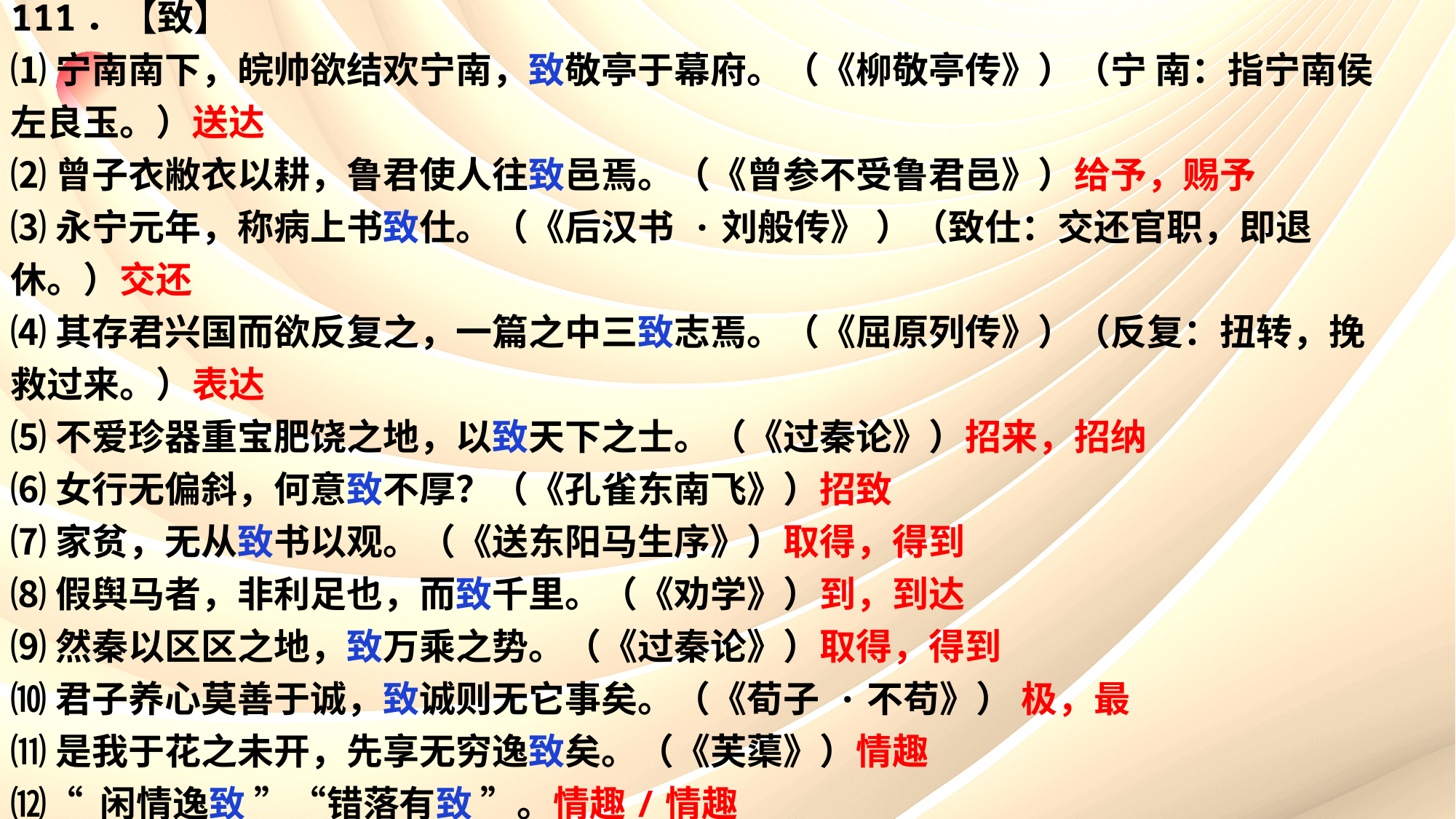

111．【致】
⑴宁南南下，皖帅欲结欢宁南，致敬亭于幕府。（《柳敬亭传》）（宁 南：指宁南侯左良玉。）送达
⑵曾子衣敝衣以耕，鲁君使人往致邑焉。（《曾参不受鲁君邑》）给予，赐予
⑶永宁元年，称病上书致仕。（《后汉书 ·刘般传》 ）（致仕：交还官职，即退休。）交还
⑷其存君兴国而欲反复之，一篇之中三致志焉。（《屈原列传》）（反复：扭转，挽救过来。）表达
⑸不爱珍器重宝肥饶之地，以致天下之士。（《过秦论》）招来，招纳
⑹女行无偏斜，何意致不厚？（《孔雀东南飞》）招致
⑺家贫，无从致书以观。（《送东阳马生序》）取得，得到
⑻假舆马者，非利足也，而致千里。（《劝学》）到，到达
⑼然秦以区区之地，致万乘之势。（《过秦论》）取得，得到
⑽君子养心莫善于诚，致诚则无它事矣。（《荀子 ·不苟》） 极，最
⑾是我于花之未开，先享无穷逸致矣。（《芙蕖》）情趣
⑿“ 闲情逸致 ”“错落有致 ”。情趣/情趣